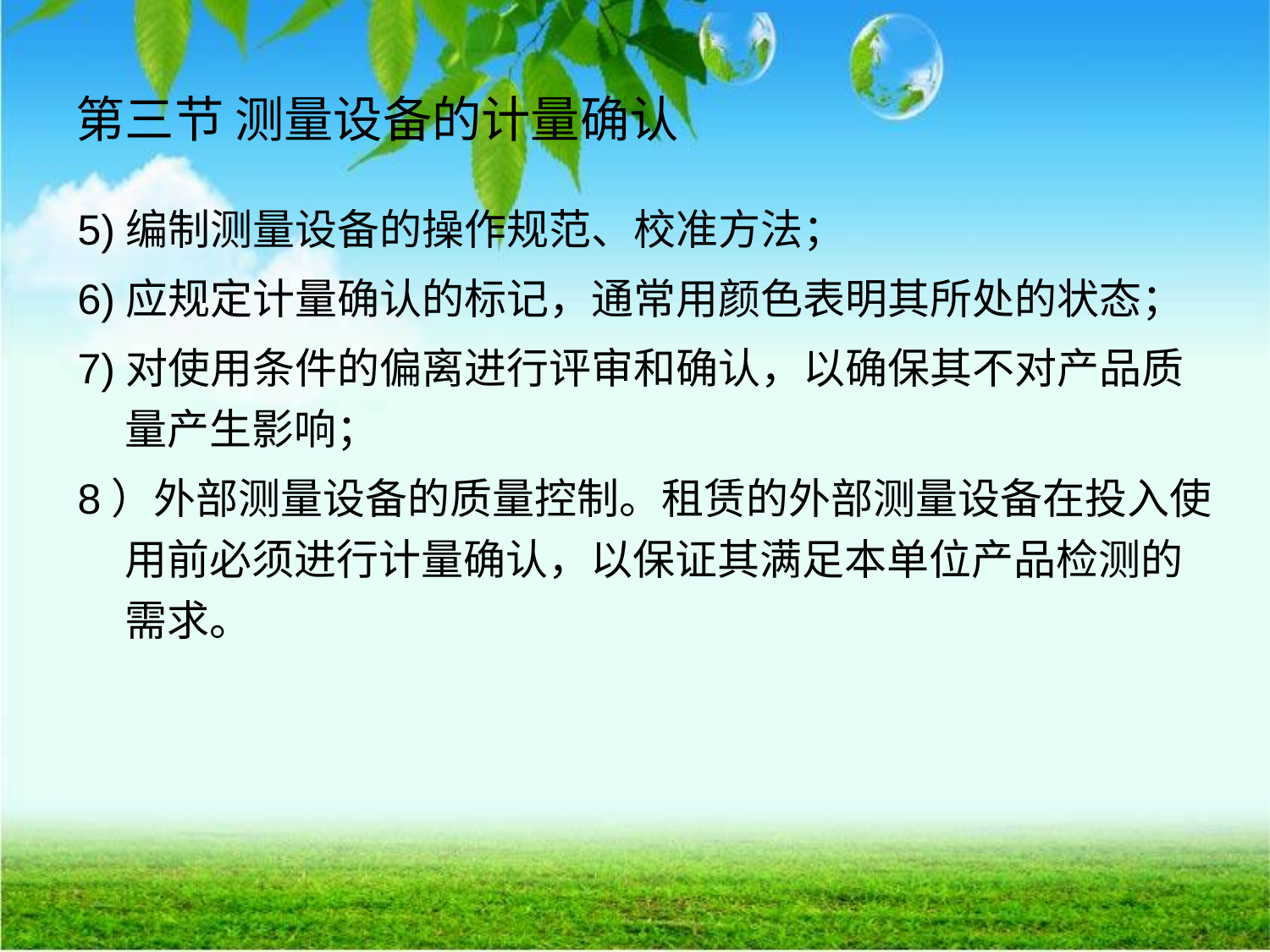

# 第三节 测量设备的计量确认
5)编制测量设备的操作规范、校准方法；
6)应规定计量确认的标记，通常用颜色表明其所处的状态；
7)对使用条件的偏离进行评审和确认，以确保其不对产品质量产生影响；
8）外部测量设备的质量控制。租赁的外部测量设备在投入使用前必须进行计量确认，以保证其满足本单位产品检测的需求。